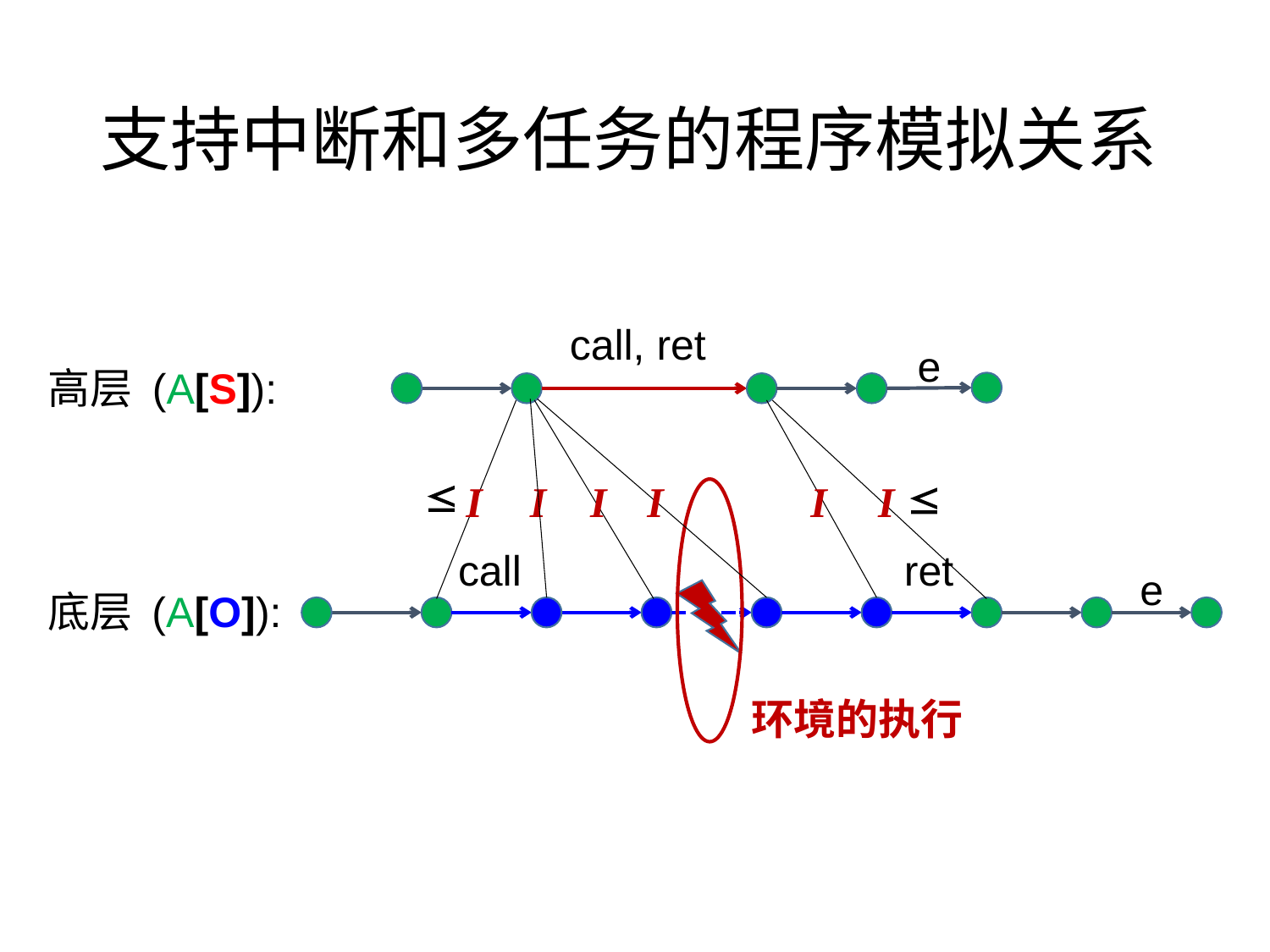

# 支持中断和多任务的程序模拟关系
call, ret
e
高层 (A[S]):

≤
≤
I
I
I
I
I
I

call
ret
e
底层 (A[O]):

环境的执行